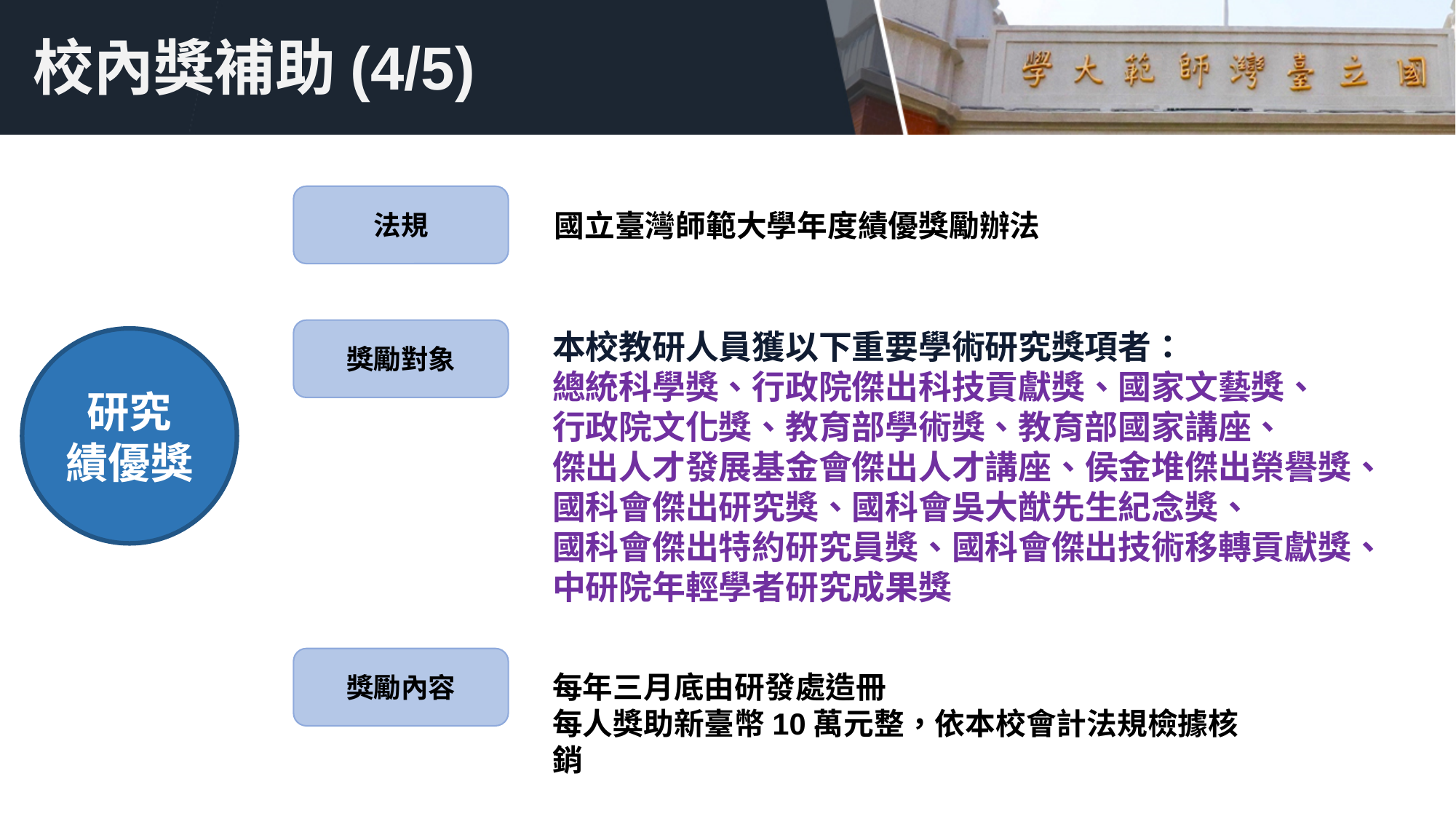

# 校內獎補助(4/5)
法規
國立臺灣師範大學年度績優獎勵辦法
獎勵對象
本校教研人員獲以下重要學術研究獎項者：
總統科學獎、行政院傑出科技貢獻獎、國家文藝獎、
行政院文化獎、教育部學術獎、教育部國家講座、
傑出人才發展基金會傑出人才講座、侯金堆傑出榮譽獎、國科會傑出研究獎、國科會吳大猷先生紀念獎、
國科會傑出特約研究員獎、國科會傑出技術移轉貢獻獎、中研院年輕學者研究成果獎
研究
績優獎

獎勵內容
每年三月底由研發處造冊
每人獎助新臺幣10萬元整，依本校會計法規檢據核銷